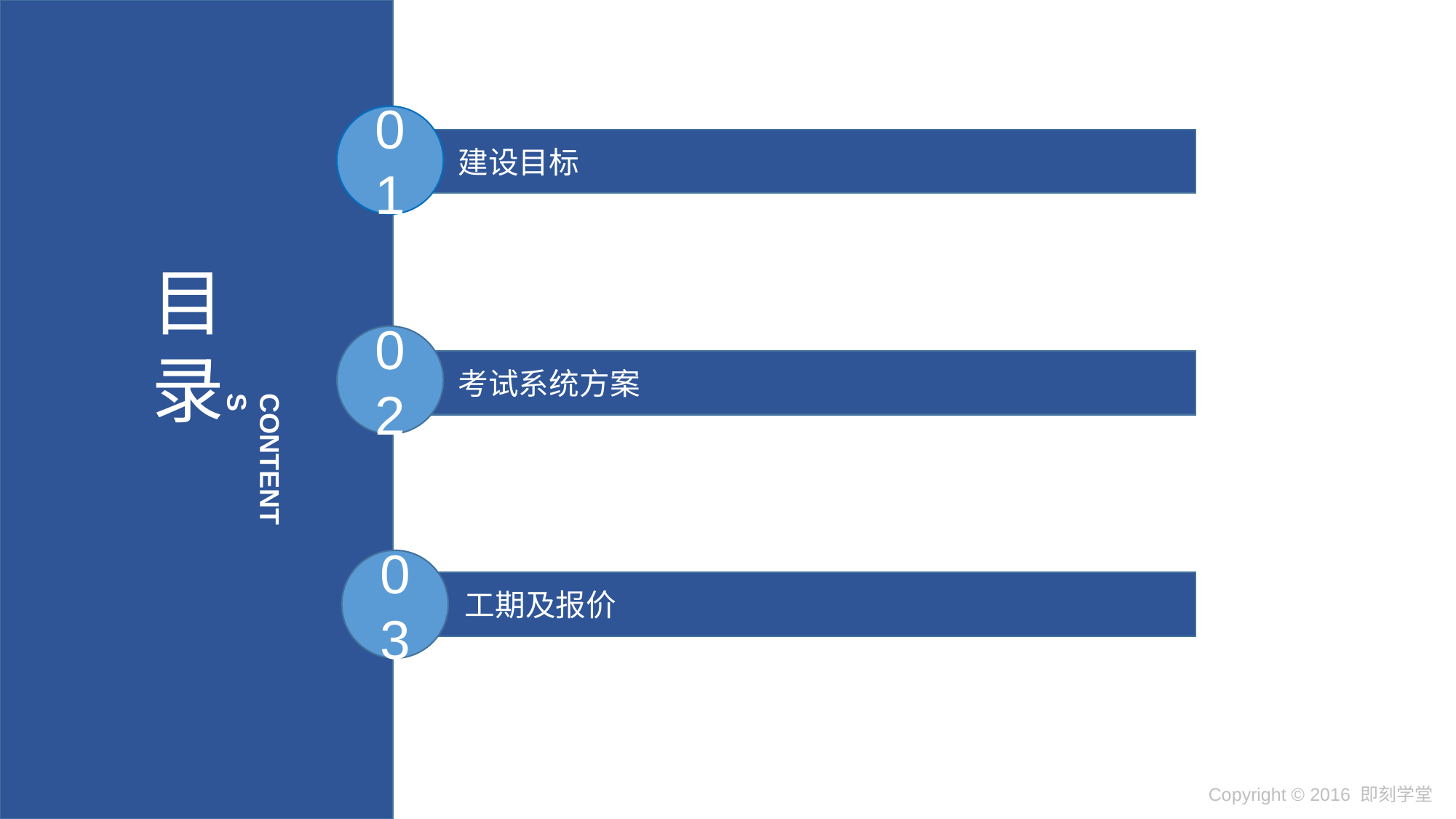

01
  建设目标
目
录
02
  考试系统方案
CONTENTS
03
   工期及报价
Copyright © 2016 即刻学堂